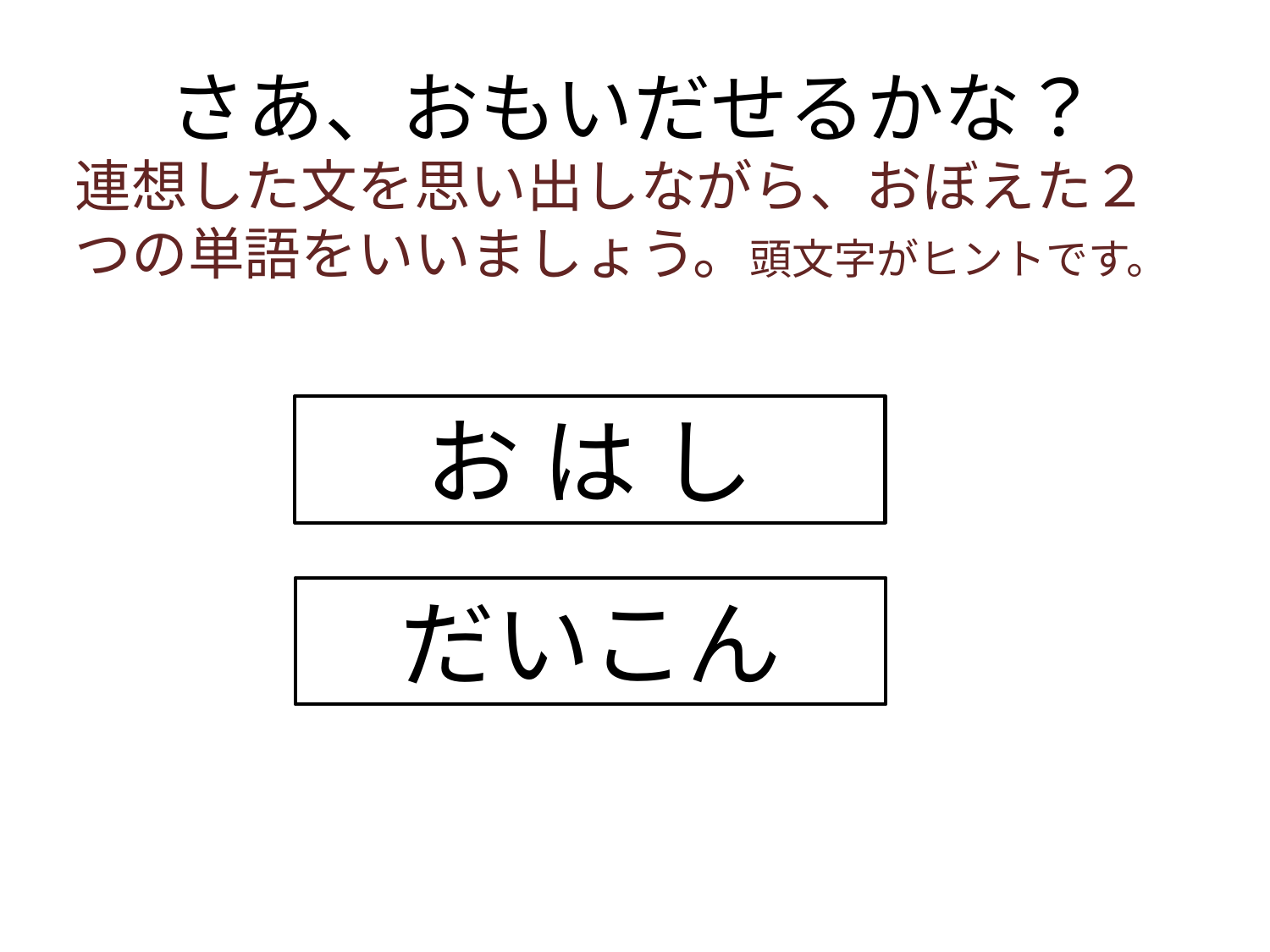

# さあ、おもいだせるかな？
連想した文を思い出しながら、おぼえた２つの単語をいいましょう。頭文字がヒントです。
お は し
だいこん